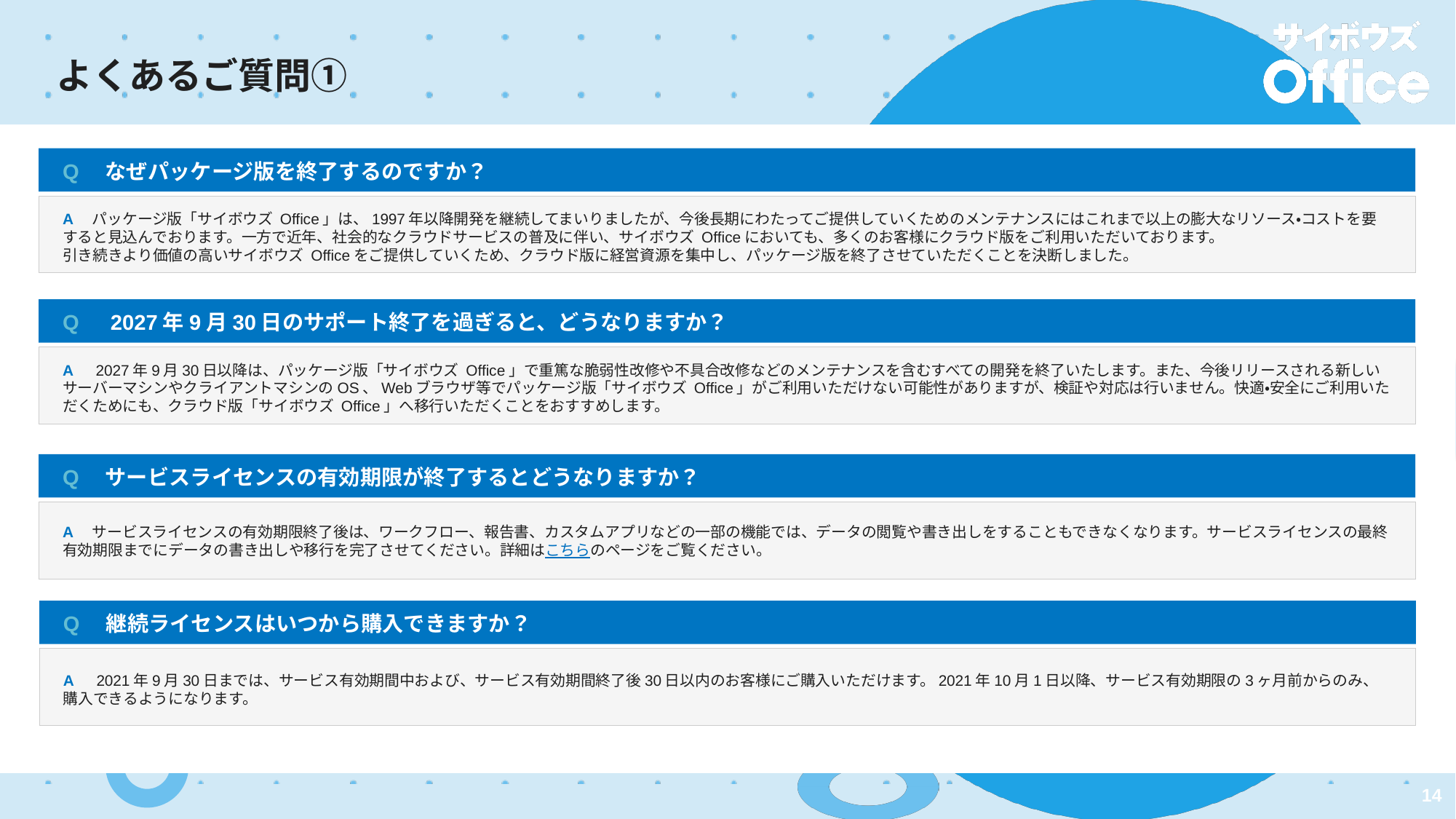

# よくあるご質問①
Q　なぜパッケージ版を終了するのですか？
A　パッケージ版「サイボウズ Office」は、1997年以降開発を継続してまいりましたが、今後長期にわたってご提供していくためのメンテナンスにはこれまで以上の膨大なリソース・コストを要すると見込んでおります。一方で近年、社会的なクラウドサービスの普及に伴い、サイボウズ Officeにおいても、多くのお客様にクラウド版をご利用いただいております。
引き続きより価値の高いサイボウズ Officeをご提供していくため、クラウド版に経営資源を集中し、パッケージ版を終了させていただくことを決断しました。
Q　2027年9月30日のサポート終了を過ぎると、どうなりますか？
A　2027年9月30日以降は、パッケージ版「サイボウズ Office」で重篤な脆弱性改修や不具合改修などのメンテナンスを含むすべての開発を終了いたします。また、今後リリースされる新しいサーバーマシンやクライアントマシンのOS、Webブラウザ等でパッケージ版「サイボウズ Office」がご利用いただけない可能性がありますが、検証や対応は行いません。快適・安全にご利用いただくためにも、クラウド版「サイボウズ Office」へ移行いただくことをおすすめします。
Q　サービスライセンスの有効期限が終了するとどうなりますか？
A　サービスライセンスの有効期限終了後は、ワークフロー、報告書、カスタムアプリなどの一部の機能では、データの閲覧や書き出しをすることもできなくなります。サービスライセンスの最終有効期限までにデータの書き出しや移行を完了させてください。詳細はこちらのページをご覧ください。
Q　継続ライセンスはいつから購入できますか？
A　2021年9月30日までは、サービス有効期間中および、サービス有効期間終了後30日以内のお客様にご購入いただけます。2021年10月1日以降、サービス有効期限の3ヶ月前からのみ、購入できるようになります。
14